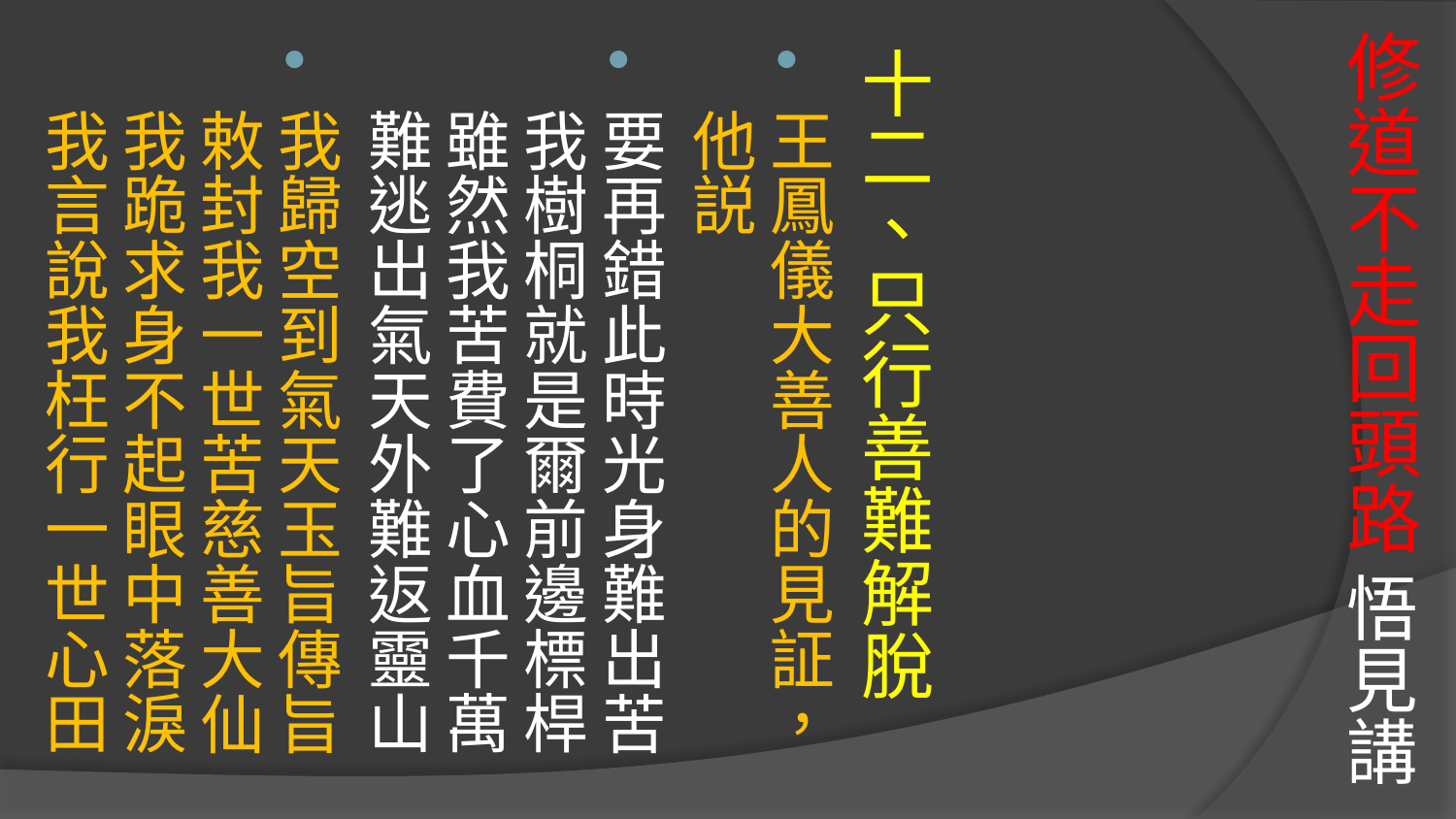

# 修道不走回頭路 悟見講
十二、只行善難解脫
王鳳儀大善人的見証，他説
要再錯此時光身難出苦
我樹桐就是爾前邊標桿
雖然我苦費了心血千萬
難逃出氣天外難返靈山
我歸空到氣天玉旨傳旨
敕封我一世苦慈善大仙
我跪求身不起眼中落淚
我言說我枉行一世心田